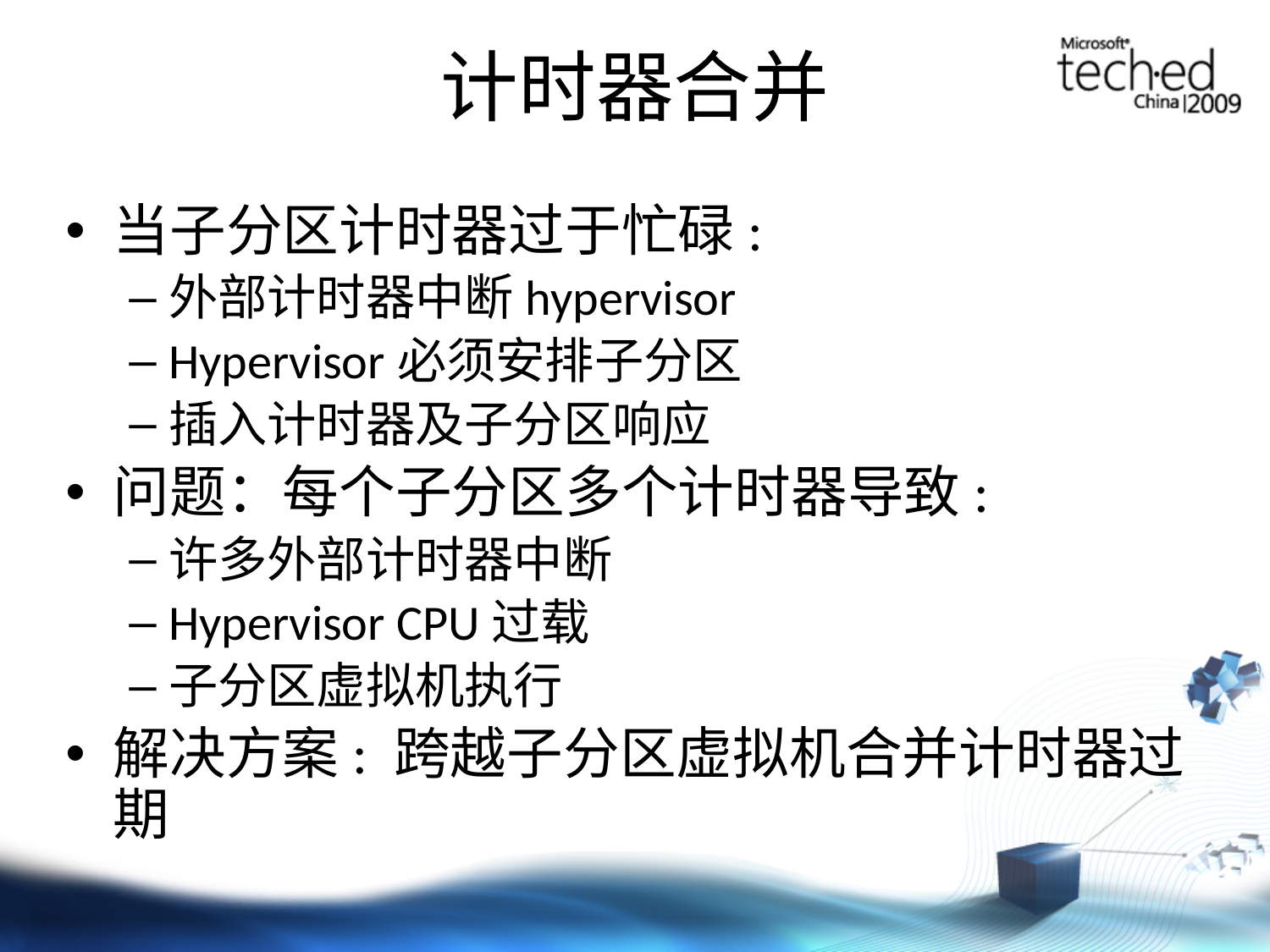

# 计时器合并
当子分区计时器过于忙碌:
外部计时器中断hypervisor
Hypervisor必须安排子分区
插入计时器及子分区响应
问题：每个子分区多个计时器导致:
许多外部计时器中断
Hypervisor CPU过载
子分区虚拟机执行
解决方案: 跨越子分区虚拟机合并计时器过期